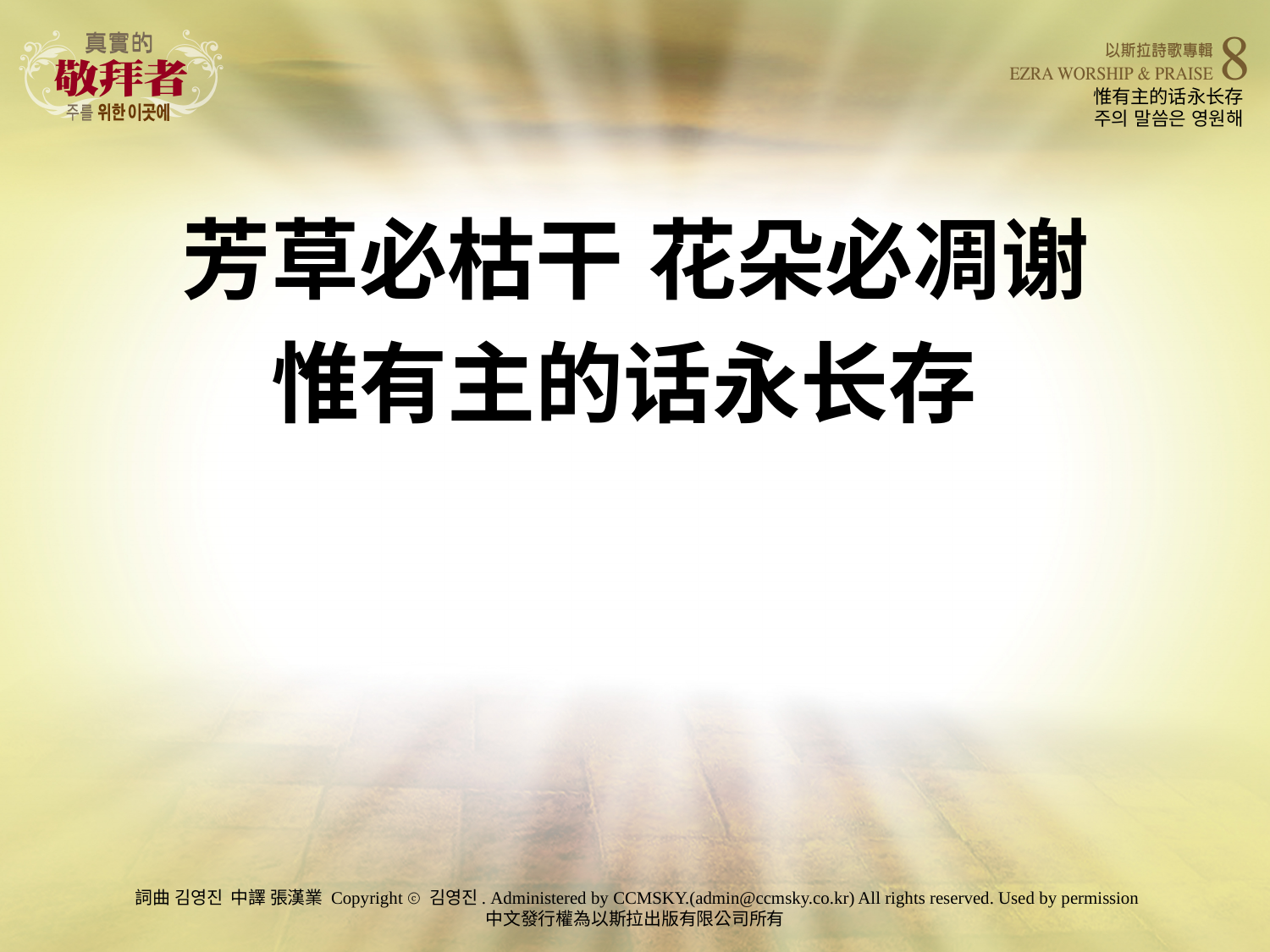

# 惟有主的话永长存 주의 말씀은 영원해
芳草必枯干 花朵必凋谢
惟有主的话永长存
詞曲 김영진  中譯 張漢業 Copyright ⓒ 김영진. Administered by CCMSKY.(admin@ccmsky.co.kr) All rights reserved. Used by permission
中文發行權為以斯拉出版有限公司所有